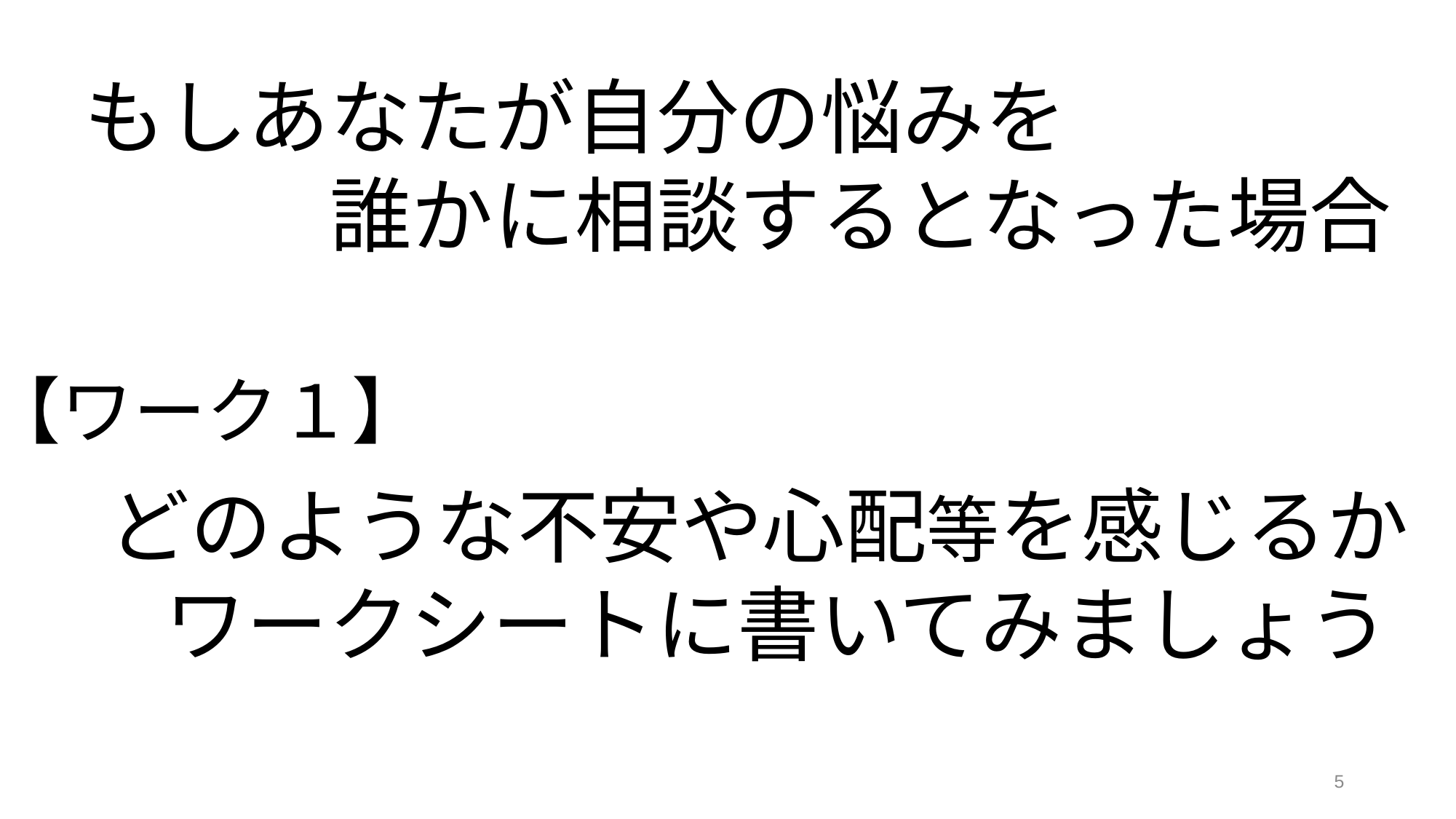

もしあなたが自分の悩みを
　　　誰かに相談するとなった場合
【ワーク１】
どのような不安や心配等を感じるか
  ワークシートに書いてみましょう
5